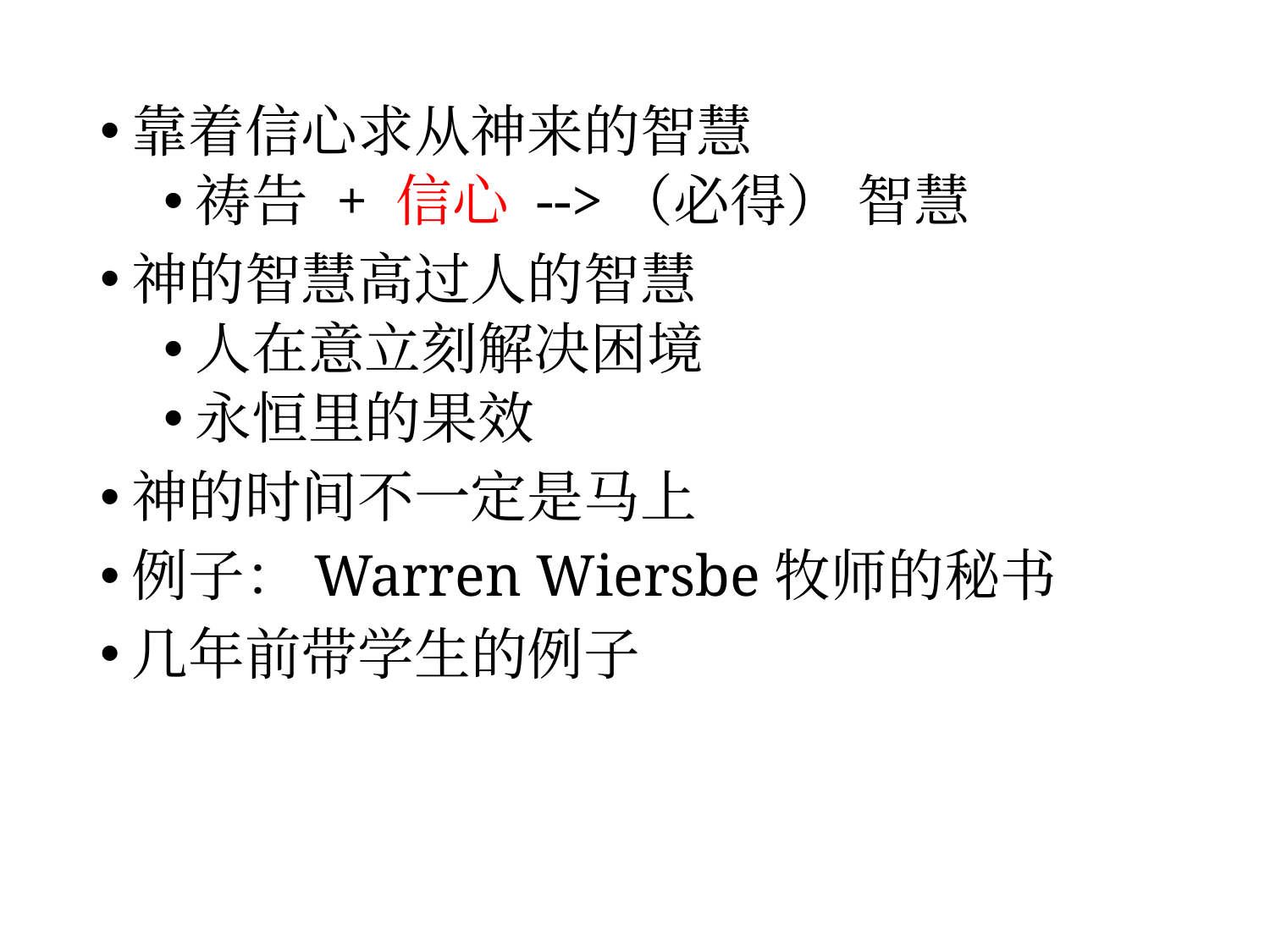

靠着信心求从神来的智慧
祷告 + 信心 -->（必得） 智慧
神的智慧高过人的智慧
人在意立刻解决困境
永恒里的果效
神的时间不一定是马上
例子：Warren Wiersbe牧师的秘书
几年前带学生的例子